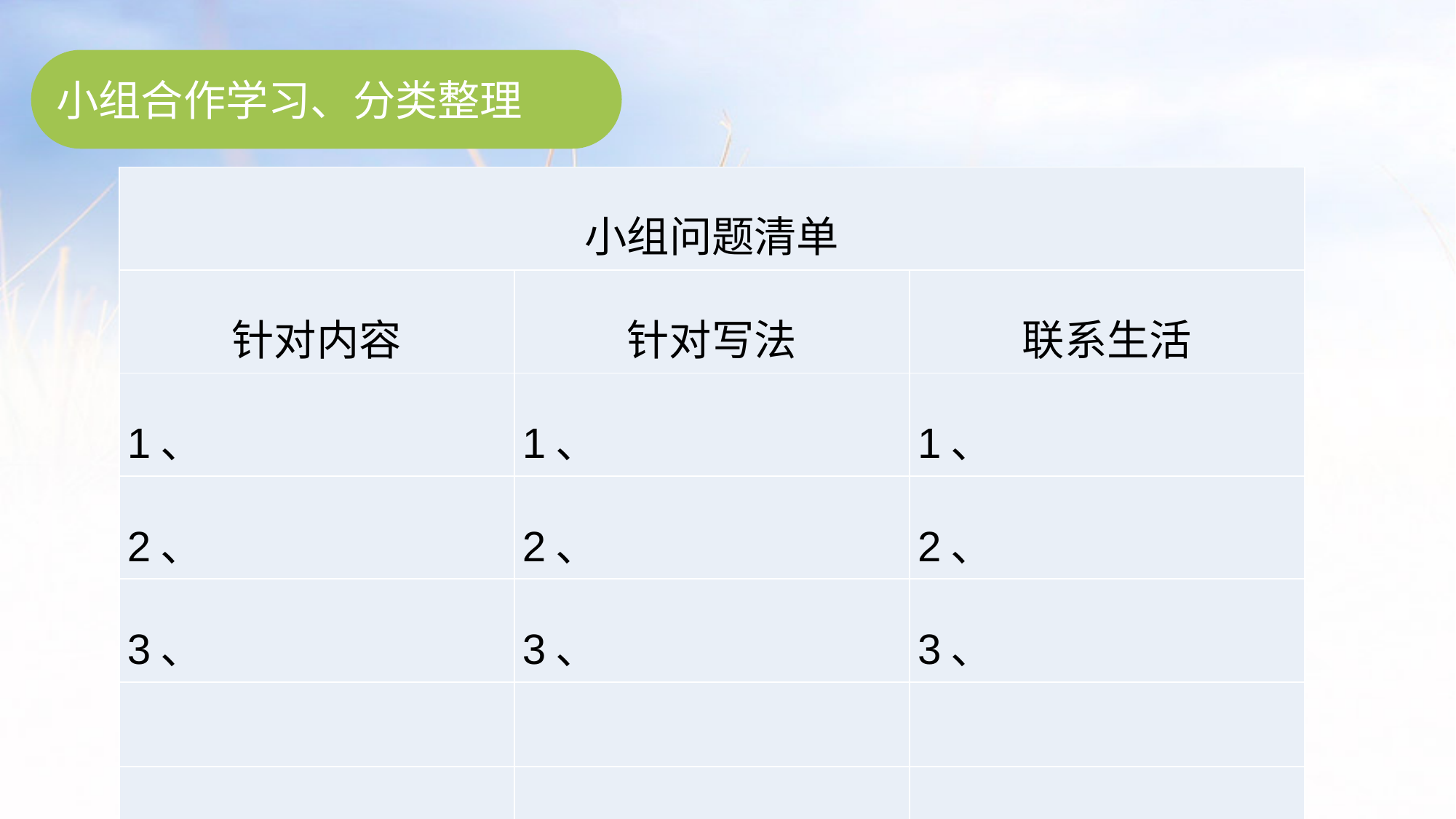

小组合作学习、分类整理
| 小组问题清单 |  |  |
| --- | --- | --- |
| 针对内容 | 针对写法 | 联系生活 |
| 1、 | 1、 | 1、 |
| 2、 | 2、 | 2、 |
| 3、 | 3、 | 3、 |
|  |  |  |
|  |  |  |